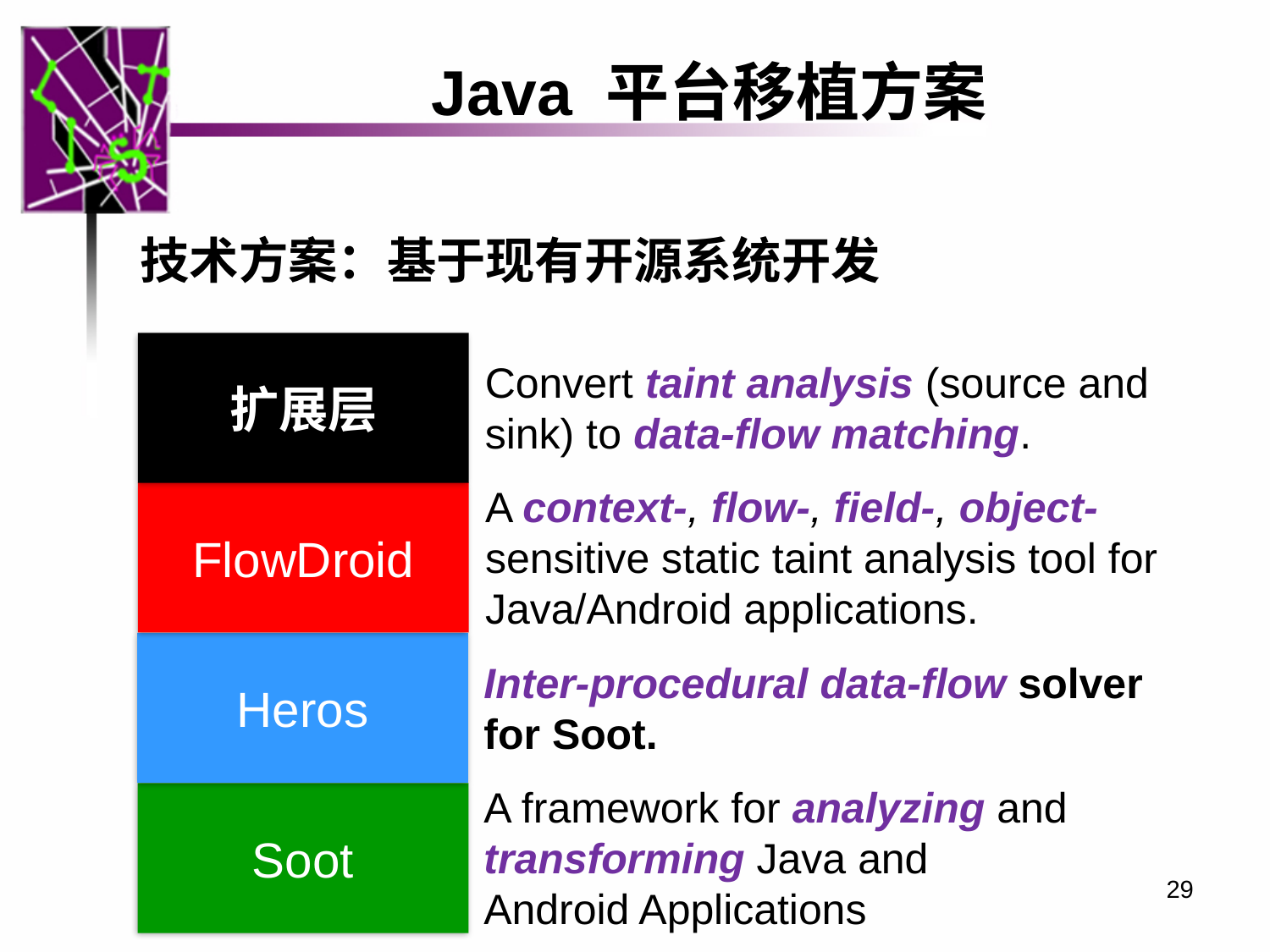

# Java 平台移植方案
技术方案：基于现有开源系统开发
扩展层
Convert taint analysis (source and sink) to data-flow matching.
A context-, flow-, field-, object-sensitive static taint analysis tool for Java/Android applications.
FlowDroid
Heros
Inter-procedural data-flow solver for Soot.
A framework for analyzing and transforming Java and Android Applications
Soot
29